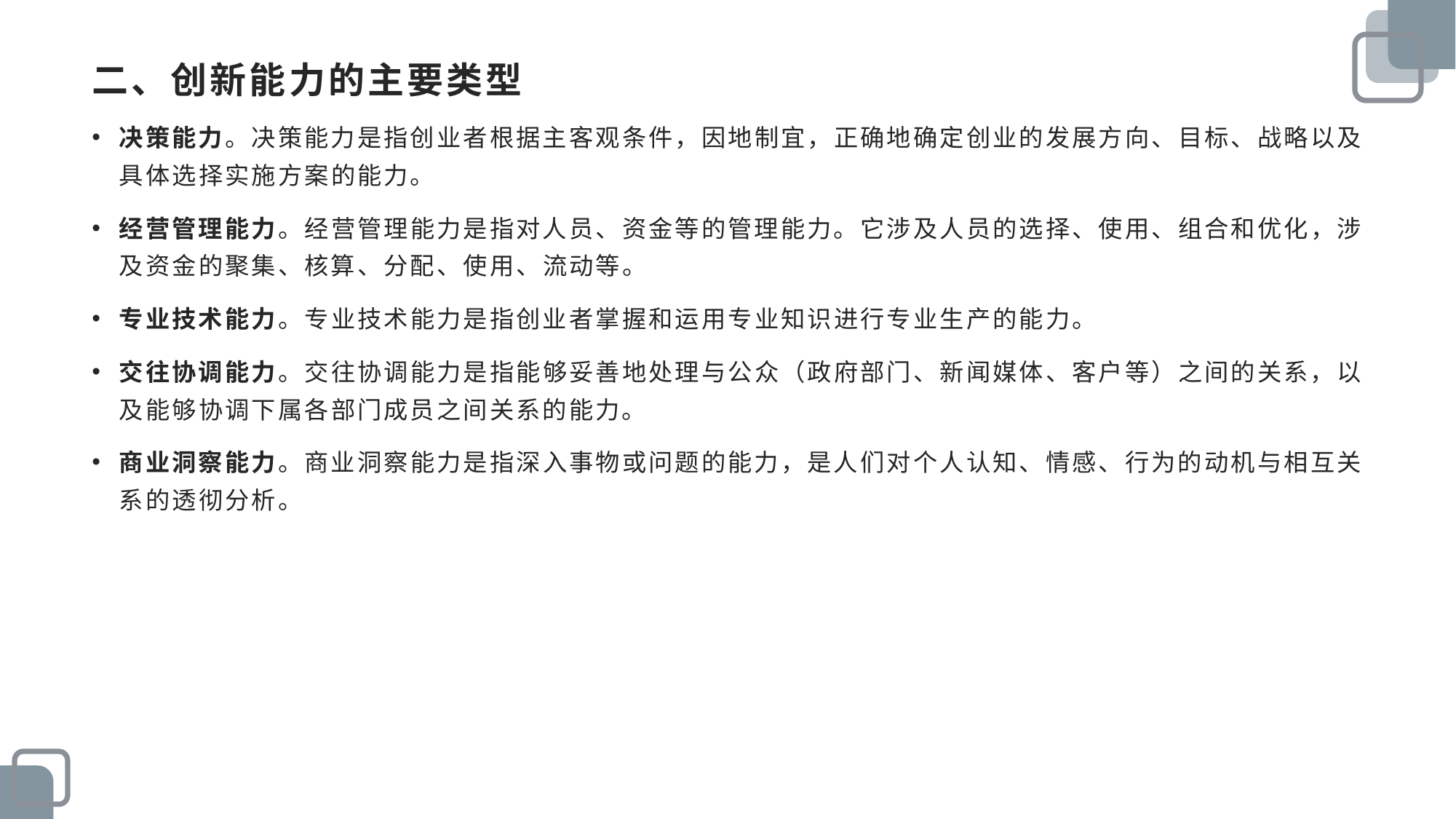

# 二、创新能力的主要类型
决策能力。决策能力是指创业者根据主客观条件，因地制宜，正确地确定创业的发展方向、目标、战略以及具体选择实施方案的能力。
经营管理能力。经营管理能力是指对人员、资金等的管理能力。它涉及人员的选择、使用、组合和优化，涉及资金的聚集、核算、分配、使用、流动等。
专业技术能力。专业技术能力是指创业者掌握和运用专业知识进行专业生产的能力。
交往协调能力。交往协调能力是指能够妥善地处理与公众（政府部门、新闻媒体、客户等）之间的关系，以及能够协调下属各部门成员之间关系的能力。
商业洞察能力。商业洞察能力是指深入事物或问题的能力，是人们对个人认知、情感、行为的动机与相互关系的透彻分析。